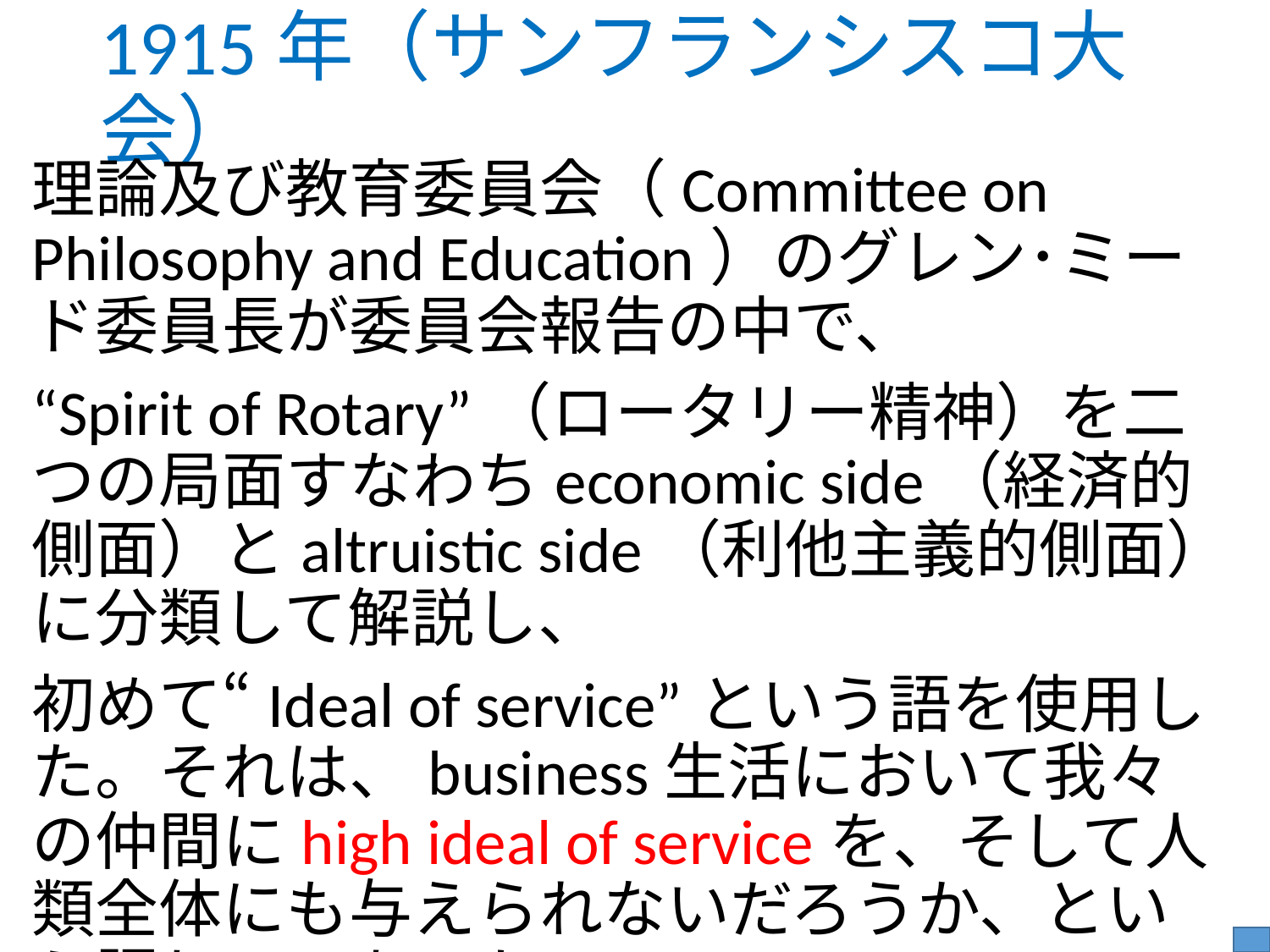

# 1915年（サンフランシスコ大会）
理論及び教育委員会（Committee on Philosophy and Education）のグレン･ミード委員長が委員会報告の中で、
“Spirit of Rotary”（ロータリー精神）を二つの局面すなわちeconomic side（経済的側面）とaltruistic side（利他主義的側面）に分類して解説し、
初めて“Ideal of service”という語を使用した。それは、business生活において我々の仲間にhigh ideal of serviceを、そして人類全体にも与えられないだろうか、という語り口であった。